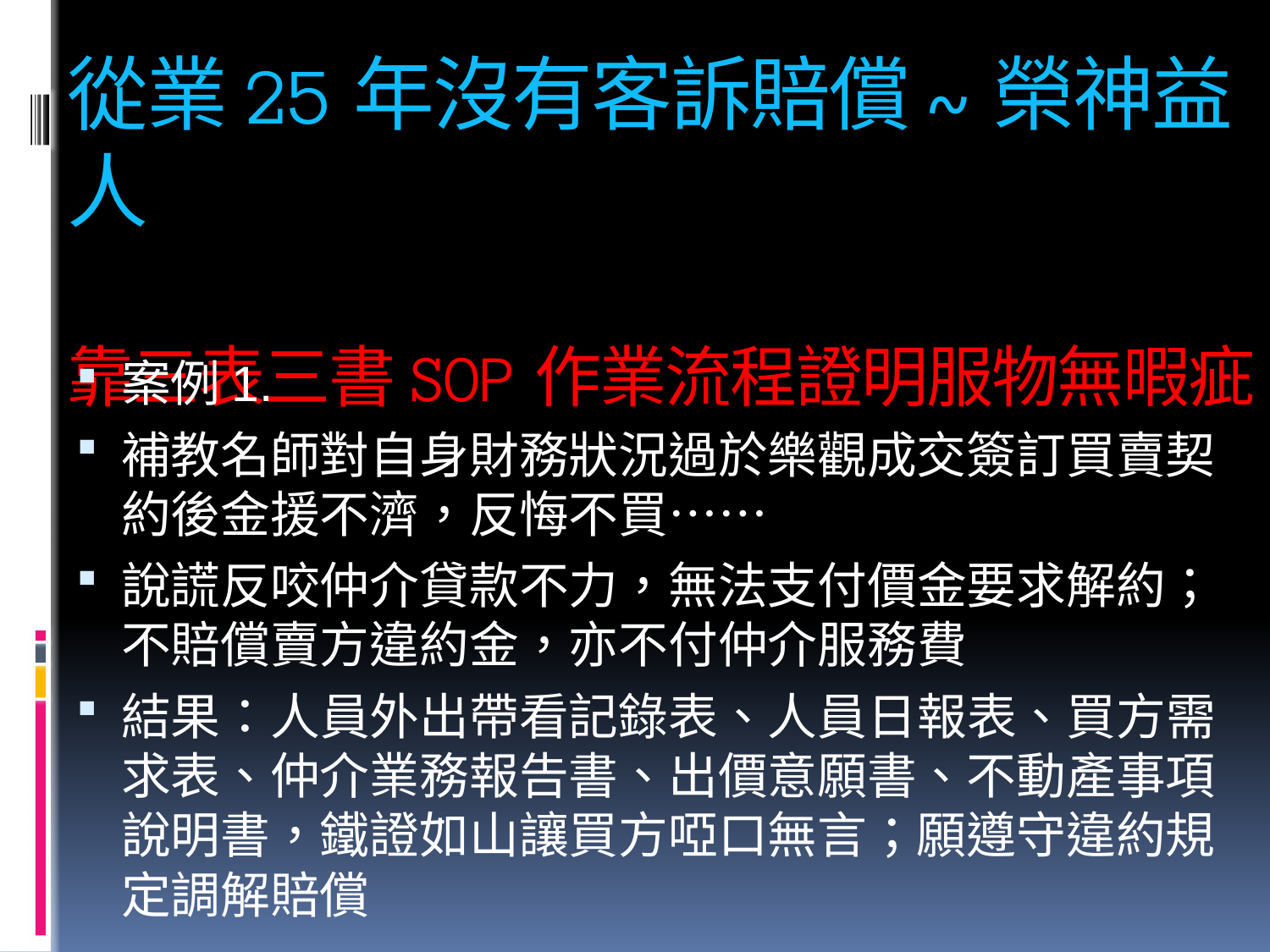

# 從業25年沒有客訴賠償~榮神益人 靠三表三書SOP作業流程證明服物無暇疵
案例1.
補教名師對自身財務狀況過於樂觀成交簽訂買賣契約後金援不濟，反悔不買……
說謊反咬仲介貸款不力，無法支付價金要求解約；不賠償賣方違約金，亦不付仲介服務費
結果：人員外出帶看記錄表、人員日報表、買方需求表、仲介業務報告書、出價意願書、不動產事項說明書，鐵證如山讓買方啞口無言；願遵守違約規定調解賠償